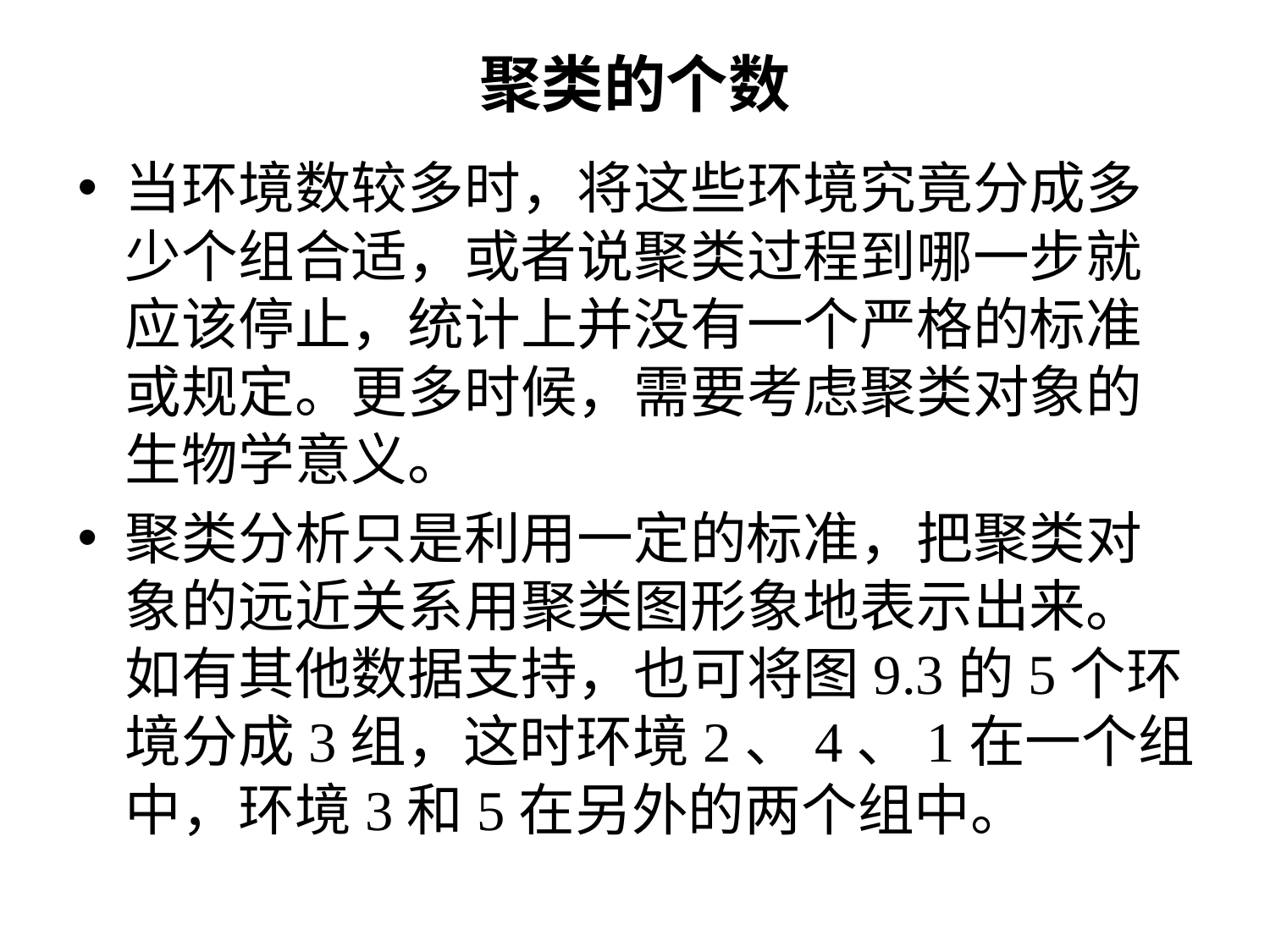

# 聚类的个数
当环境数较多时，将这些环境究竟分成多少个组合适，或者说聚类过程到哪一步就应该停止，统计上并没有一个严格的标准或规定。更多时候，需要考虑聚类对象的生物学意义。
聚类分析只是利用一定的标准，把聚类对象的远近关系用聚类图形象地表示出来。如有其他数据支持，也可将图9.3的5个环境分成3组，这时环境2、4、1在一个组中，环境3和5在另外的两个组中。